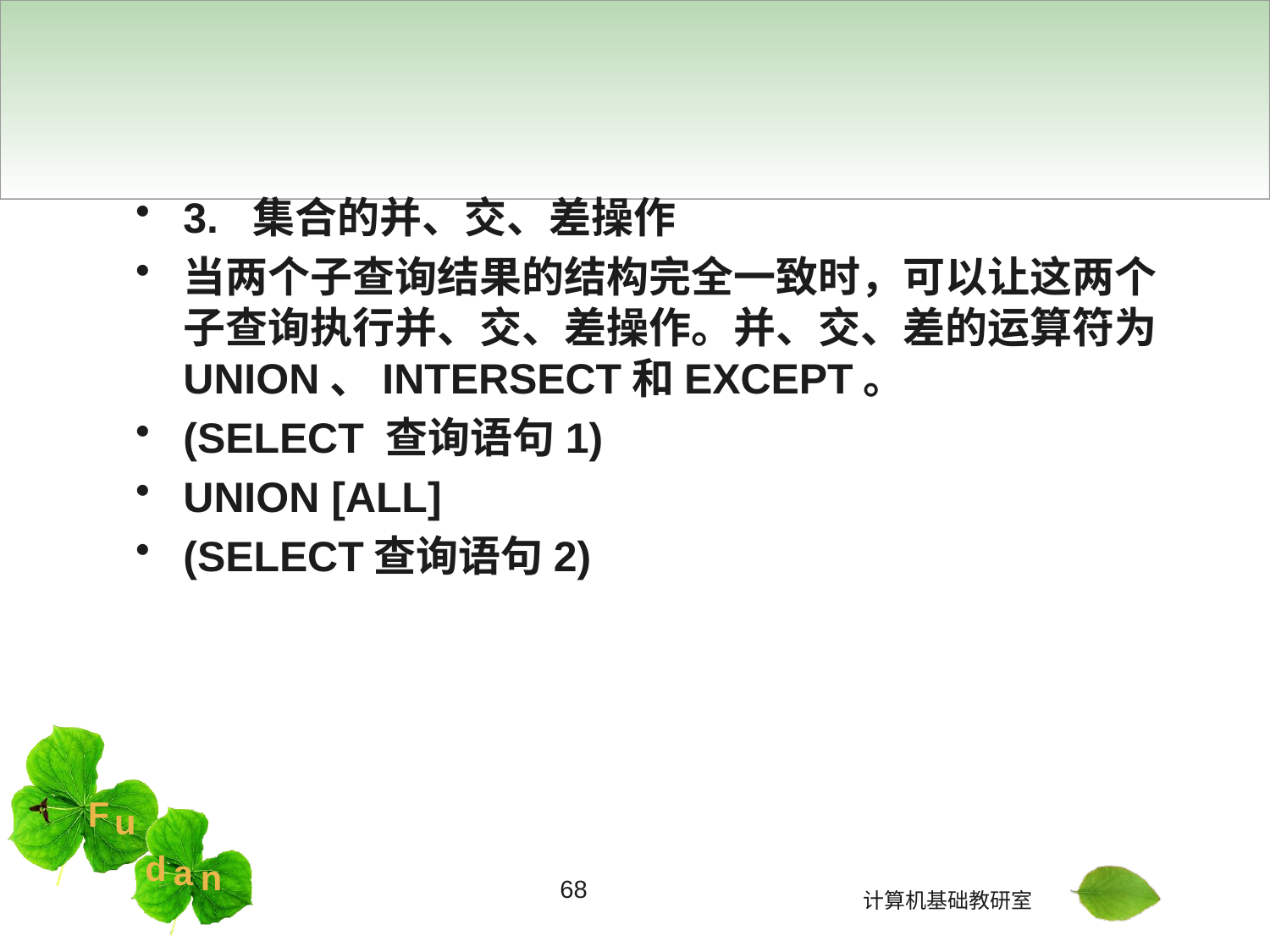

#
3.  集合的并、交、差操作
当两个子查询结果的结构完全一致时，可以让这两个子查询执行并、交、差操作。并、交、差的运算符为UNION、INTERSECT和EXCEPT。
(SELECT 查询语句1)
UNION [ALL]
(SELECT查询语句2)

68